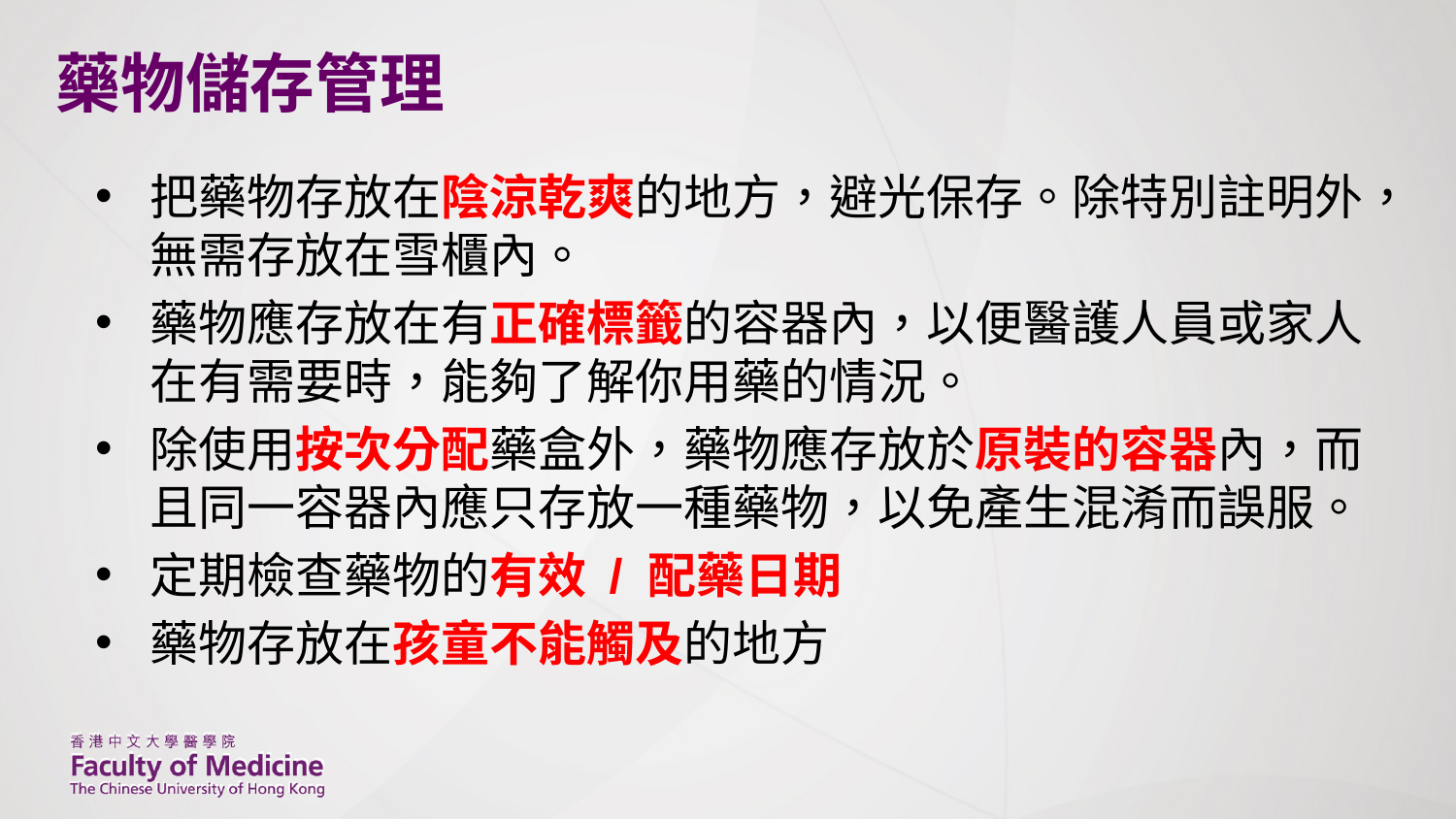

# 藥物儲存管理
把藥物存放在陰涼乾爽的地方，避光保存。除特別註明外，無需存放在雪櫃內。
藥物應存放在有正確標籤的容器內，以便醫護人員或家人在有需要時，能夠了解你用藥的情況。
除使用按次分配藥盒外，藥物應存放於原裝的容器內，而且同一容器內應只存放一種藥物，以免產生混淆而誤服。
定期檢查藥物的有效 / 配藥日期
藥物存放在孩童不能觸及的地方